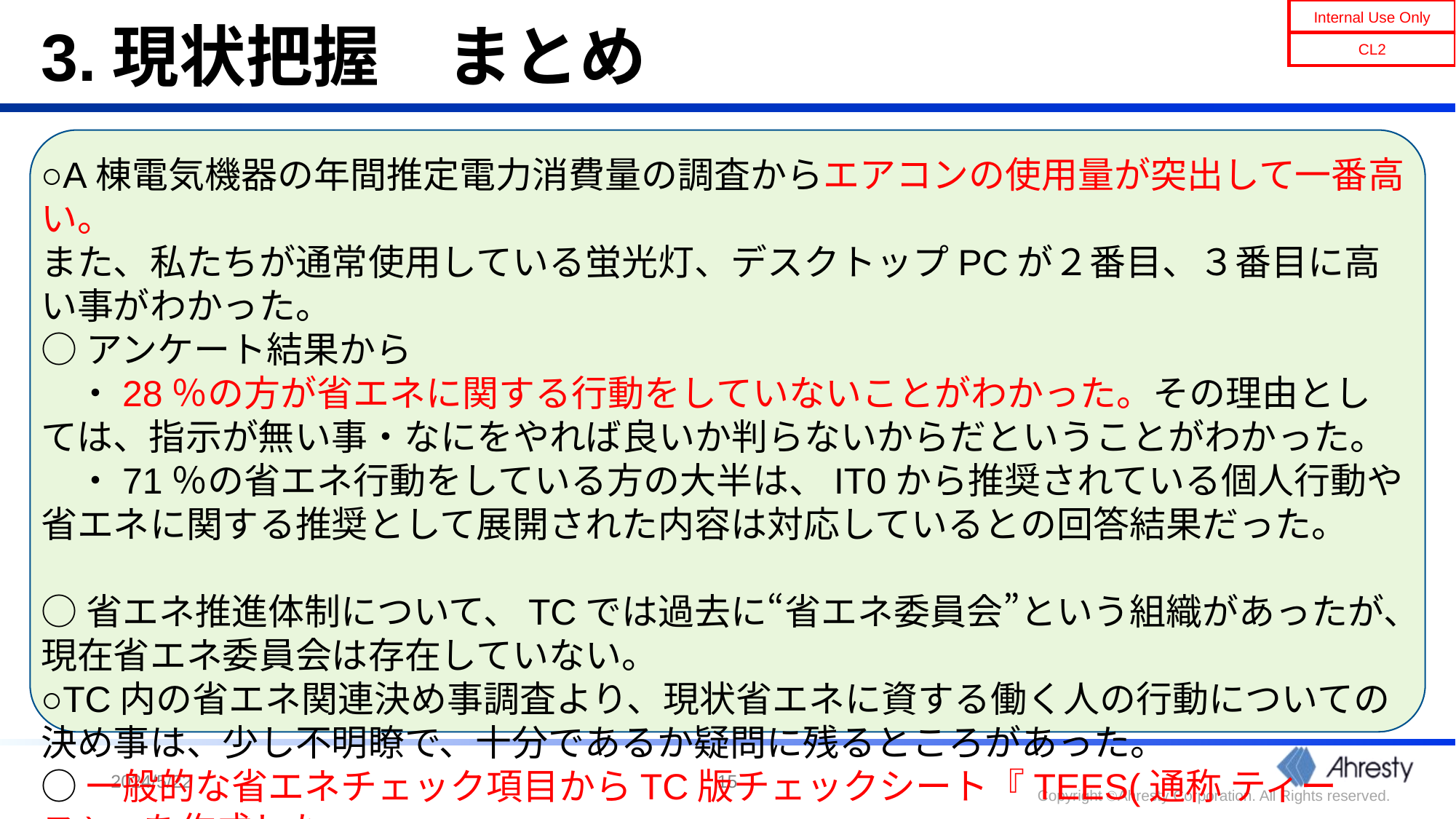

# 3.現状把握　まとめ

○A棟電気機器の年間推定電力消費量の調査からエアコンの使用量が突出して一番高い。
また、私たちが通常使用している蛍光灯、デスクトップPCが２番目、３番目に高い事がわかった。
○アンケート結果から
　・28％の方が省エネに関する行動をしていないことがわかった。その理由としては、指示が無い事・なにをやれば良いか判らないからだということがわかった。
　・71％の省エネ行動をしている方の大半は、IT0から推奨されている個人行動や省エネに関する推奨として展開された内容は対応しているとの回答結果だった。
○省エネ推進体制について、TCでは過去に“省エネ委員会”という組織があったが、
現在省エネ委員会は存在していない。
○TC内の省エネ関連決め事調査より、現状省エネに資する働く人の行動についての決め事は、少し不明瞭で、十分であるか疑問に残るところがあった。
○一般的な省エネチェック項目からTC版チェックシート『TEES(通称 ティース)』を作成した。
○TEESで現状を確認したところ、実施率（○率）は30％だった。
2024/5/22